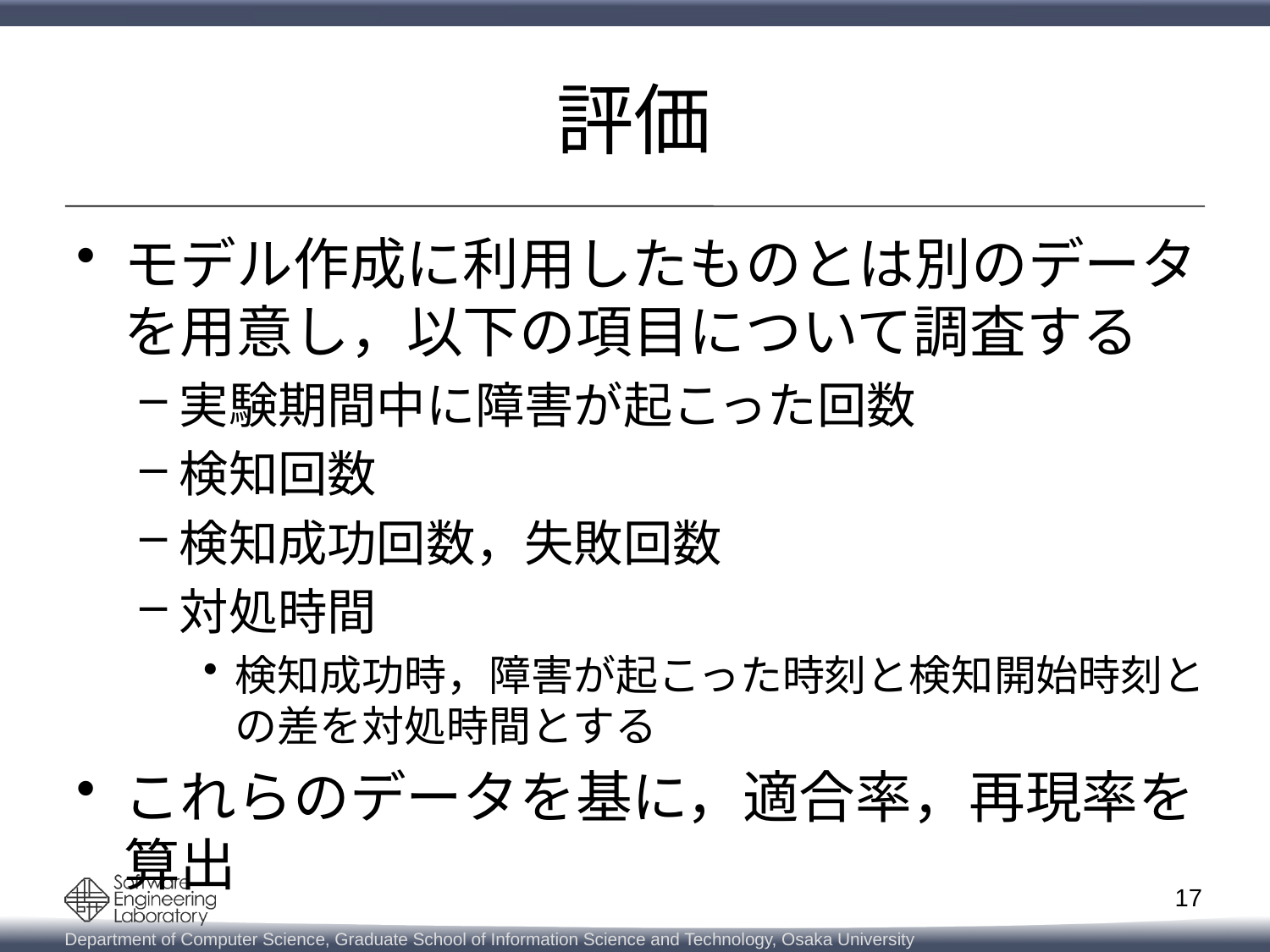

# 評価
モデル作成に利用したものとは別のデータを用意し，以下の項目について調査する
実験期間中に障害が起こった回数
検知回数
検知成功回数，失敗回数
対処時間
検知成功時，障害が起こった時刻と検知開始時刻との差を対処時間とする
これらのデータを基に，適合率，再現率を算出
17